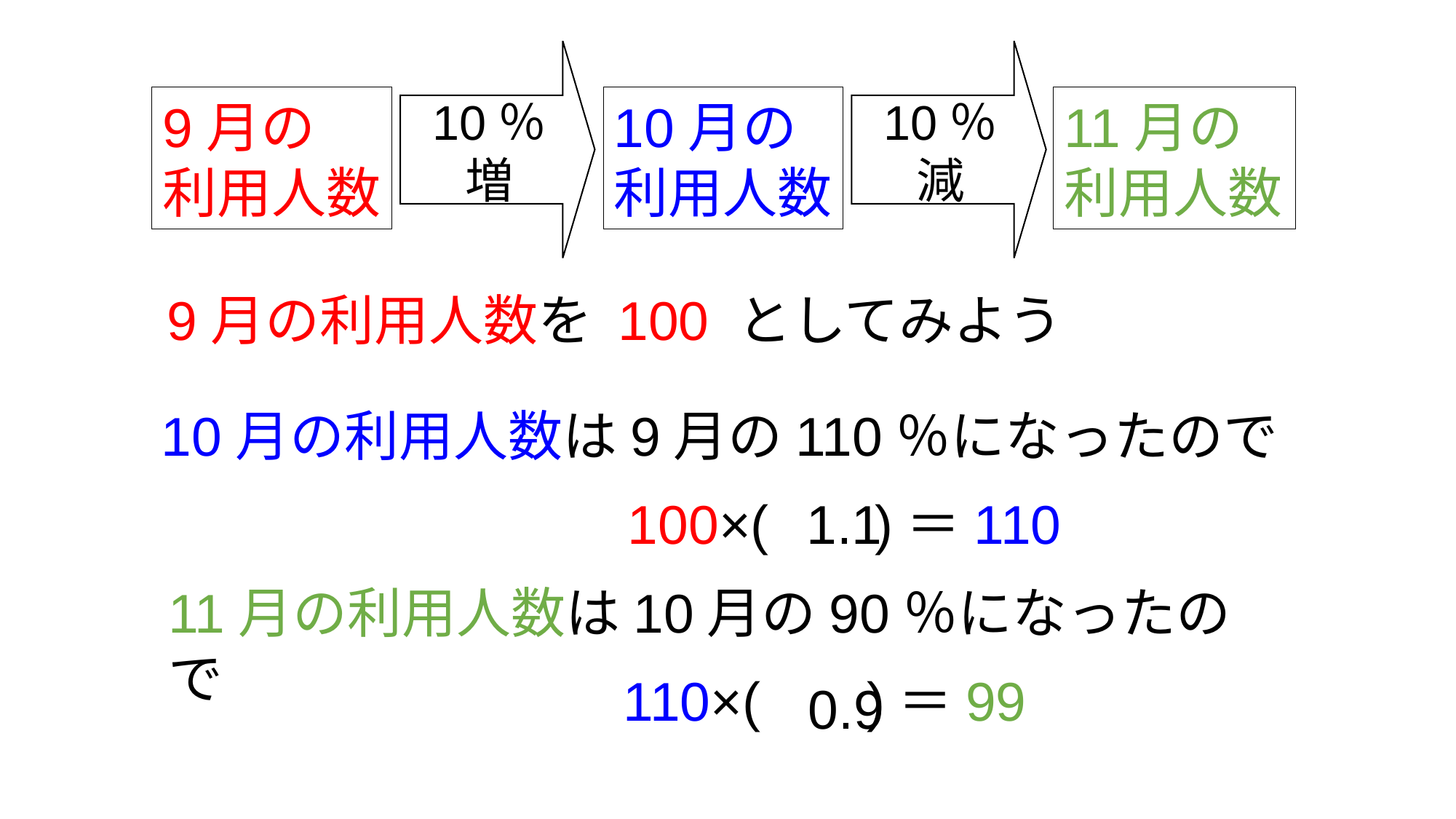

10％増
10％減
9月の
利用人数
10月の
利用人数
11月の
利用人数
9月の利用人数を 100 としてみよう
10月の利用人数は9月の110％になったので
100×( 1.1 )＝110
1.1
11月の利用人数は10月の90％になったので
110×( 0.9 )＝99
0.9